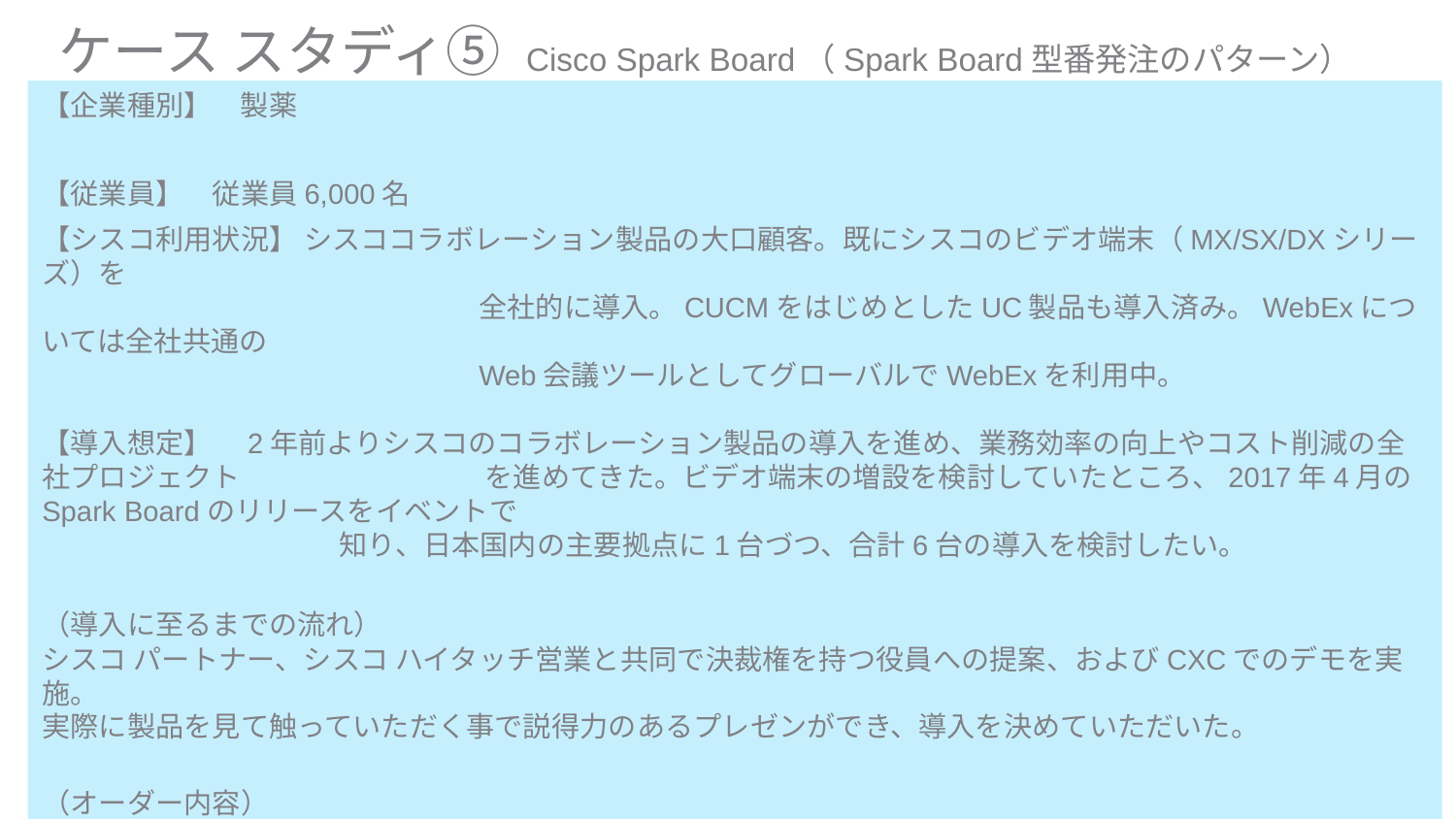

ケース スタディ⑤ Cisco Spark Board（Spark Board型番発注のパターン）
【企業種別】　製薬
【従業員】　従業員6,000名
【シスコ利用状況】 シスココラボレーション製品の大口顧客。既にシスコのビデオ端末（MX/SX/DXシリーズ）を
			全社的に導入。CUCMをはじめとしたUC製品も導入済み。WebExについては全社共通の
			Web会議ツールとしてグローバルでWebExを利用中。

【導入想定】　2年前よりシスコのコラボレーション製品の導入を進め、業務効率の向上やコスト削減の全社プロジェクト		 を進めてきた。ビデオ端末の増設を検討していたところ、2017年4月のSpark Boardのリリースをイベントで
		 知り、日本国内の主要拠点に1台づつ、合計6台の導入を検討したい。

（導入に至るまでの流れ）
シスコ パートナー、シスコ ハイタッチ営業と共同で決裁権を持つ役員への提案、およびCXCでのデモを実施。
実際に製品を見て触っていただく事で説得力のあるプレゼンができ、導入を決めていただいた。

（オーダー内容）
【購入型番】（Spark Board型番）SPARK-BOARD55-K9
　　　　　 　　（Spark Boardサブスクリプション型番）　A-SPK-SH（親型番）　A-SPK-SH-ND-BRD（子型番）
【購入サブスクリプション数】 Spark Board×6　Spark Boardサブスクリプション×6